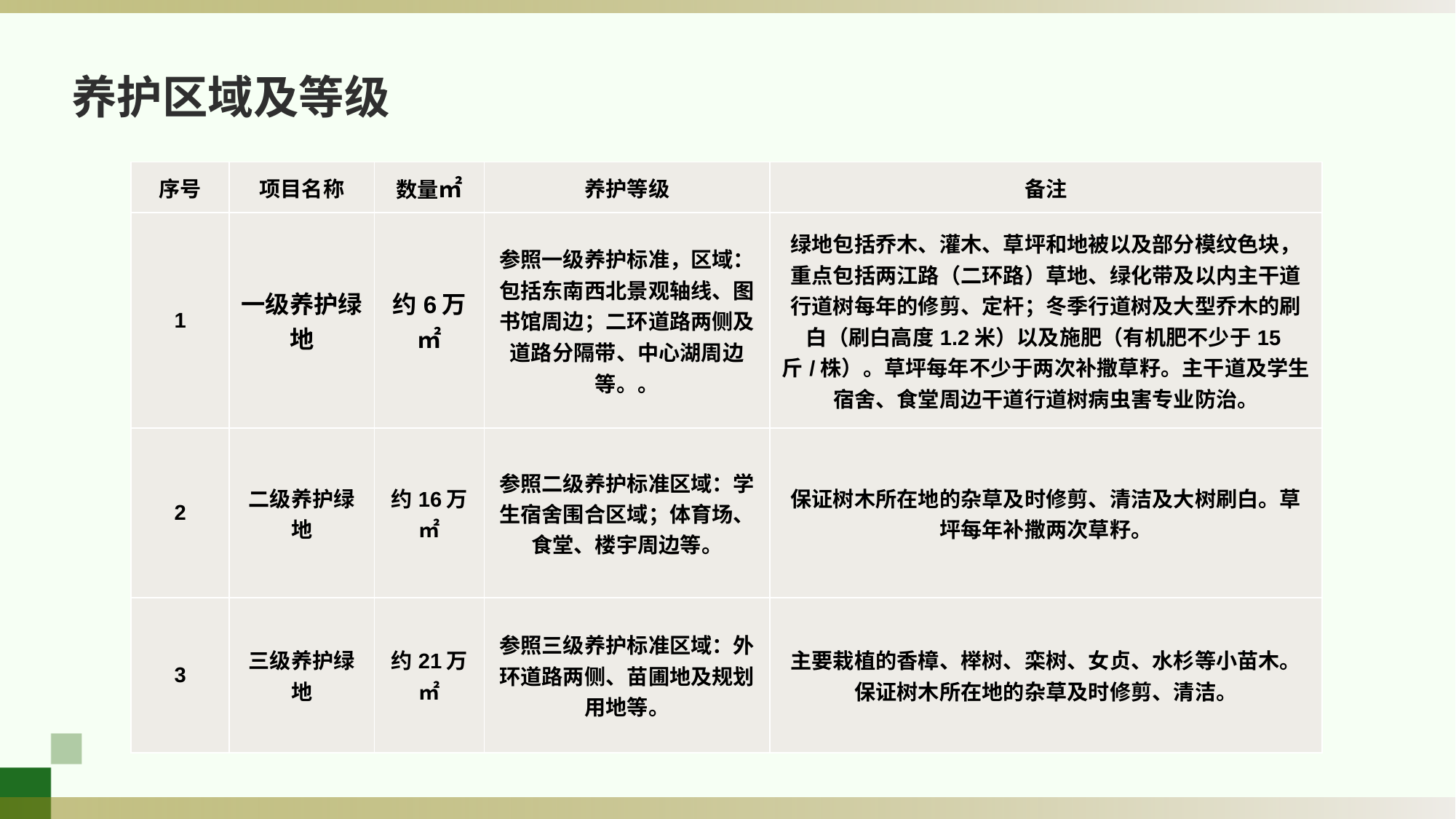

养护区域及等级

| 序号 | 项目名称 | 数量㎡ | 养护等级 | 备注 |
| --- | --- | --- | --- | --- |
| 1 | 一级养护绿地 | 约6万㎡ | 参照一级养护标准，区域：包括东南西北景观轴线、图书馆周边；二环道路两侧及道路分隔带、中心湖周边等。。 | 绿地包括乔木、灌木、草坪和地被以及部分模纹色块，重点包括两江路（二环路）草地、绿化带及以内主干道行道树每年的修剪、定杆；冬季行道树及大型乔木的刷白（刷白高度1.2米）以及施肥（有机肥不少于15斤/株）。草坪每年不少于两次补撒草籽。主干道及学生宿舍、食堂周边干道行道树病虫害专业防治。 |
| 2 | 二级养护绿地 | 约16万㎡ | 参照二级养护标准区域：学生宿舍围合区域；体育场、食堂、楼宇周边等。 | 保证树木所在地的杂草及时修剪、清洁及大树刷白。草坪每年补撒两次草籽。 |
| 3 | 三级养护绿地 | 约21万㎡ | 参照三级养护标准区域：外环道路两侧、苗圃地及规划用地等。 | 主要栽植的香樟、榉树、栾树、女贞、水杉等小苗木。保证树木所在地的杂草及时修剪、清洁。 |